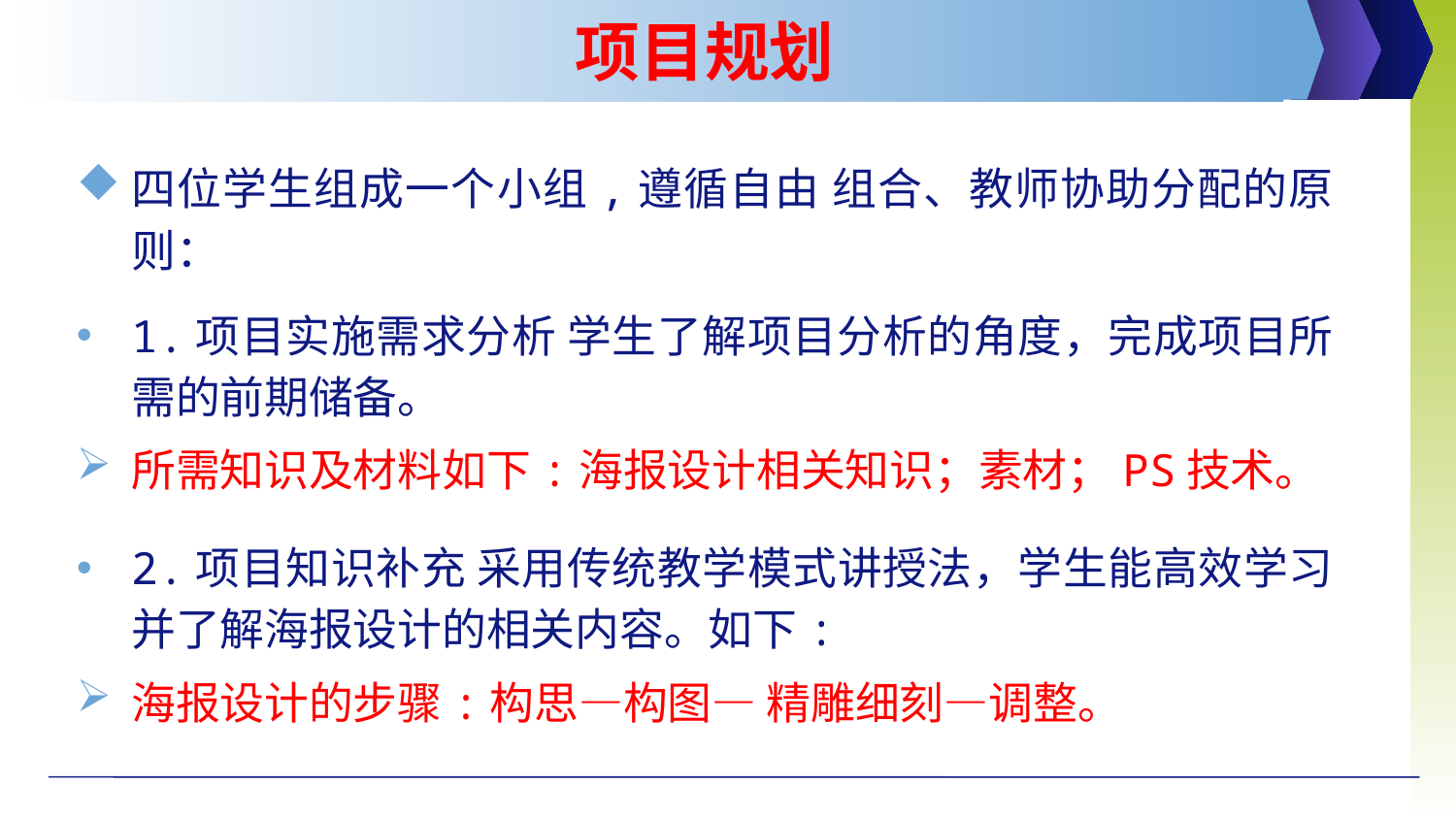

# 项目规划
四位学生组成一个小组,遵循自由 组合、教师协助分配的原则：
1.项目实施需求分析 学生了解项目分析的角度，完成项目所需的前期储备。
所需知识及材料如下:海报设计相关知识；素材；PS技术。
2.项目知识补充 采用传统教学模式讲授法，学生能高效学习并了解海报设计的相关内容。如下:
海报设计的步骤:构思—构图— 精雕细刻—调整。